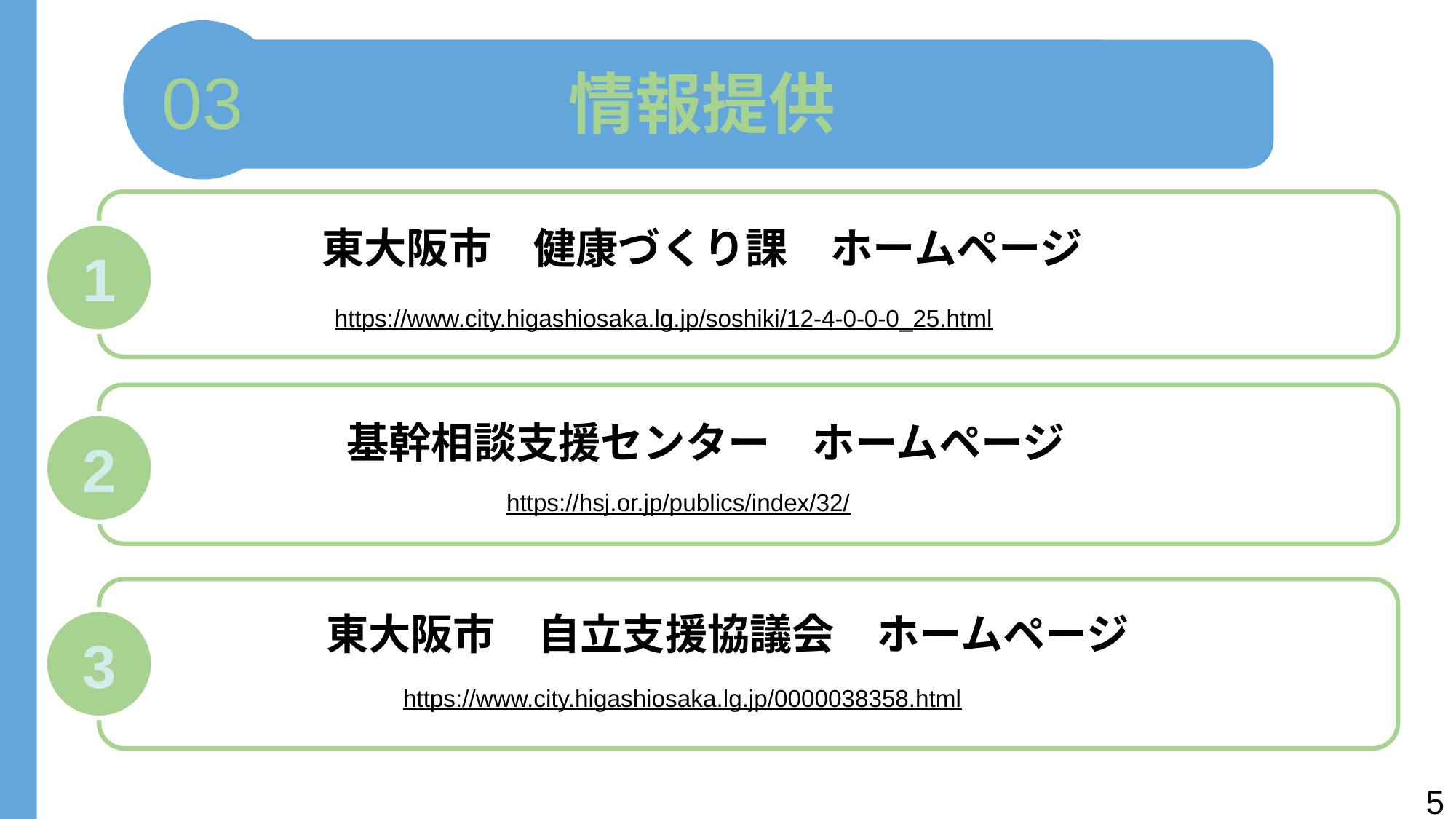

03

情報提供

東大阪市　健康づくり課　ホームページ
1
https://www.city.higashiosaka.lg.jp/soshiki/12-4-0-0-0_25.html

基幹相談支援センター　ホームページ
2
https://hsj.or.jp/publics/index/32/

東大阪市　自立支援協議会　ホームページ
3
https://www.city.higashiosaka.lg.jp/0000038358.html